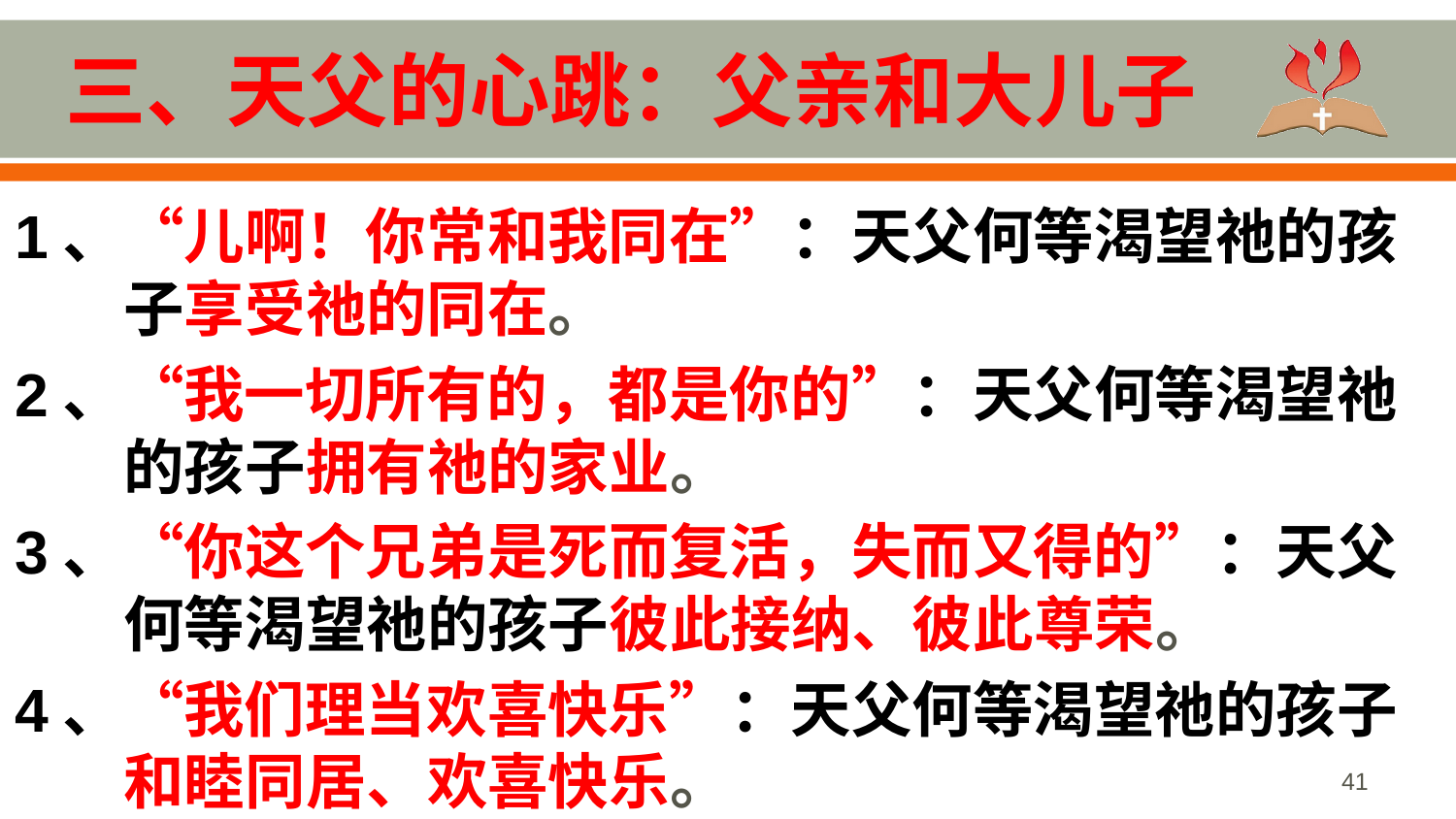

# 三、天父的心跳：父亲和大儿子
1、“儿啊！你常和我同在”：天父何等渴望祂的孩子享受祂的同在。
2、“我一切所有的，都是你的”：天父何等渴望祂的孩子拥有祂的家业。
3、“你这个兄弟是死而复活，失而又得的”：天父何等渴望祂的孩子彼此接纳、彼此尊荣。
4、“我们理当欢喜快乐”：天父何等渴望祂的孩子和睦同居、欢喜快乐。

41